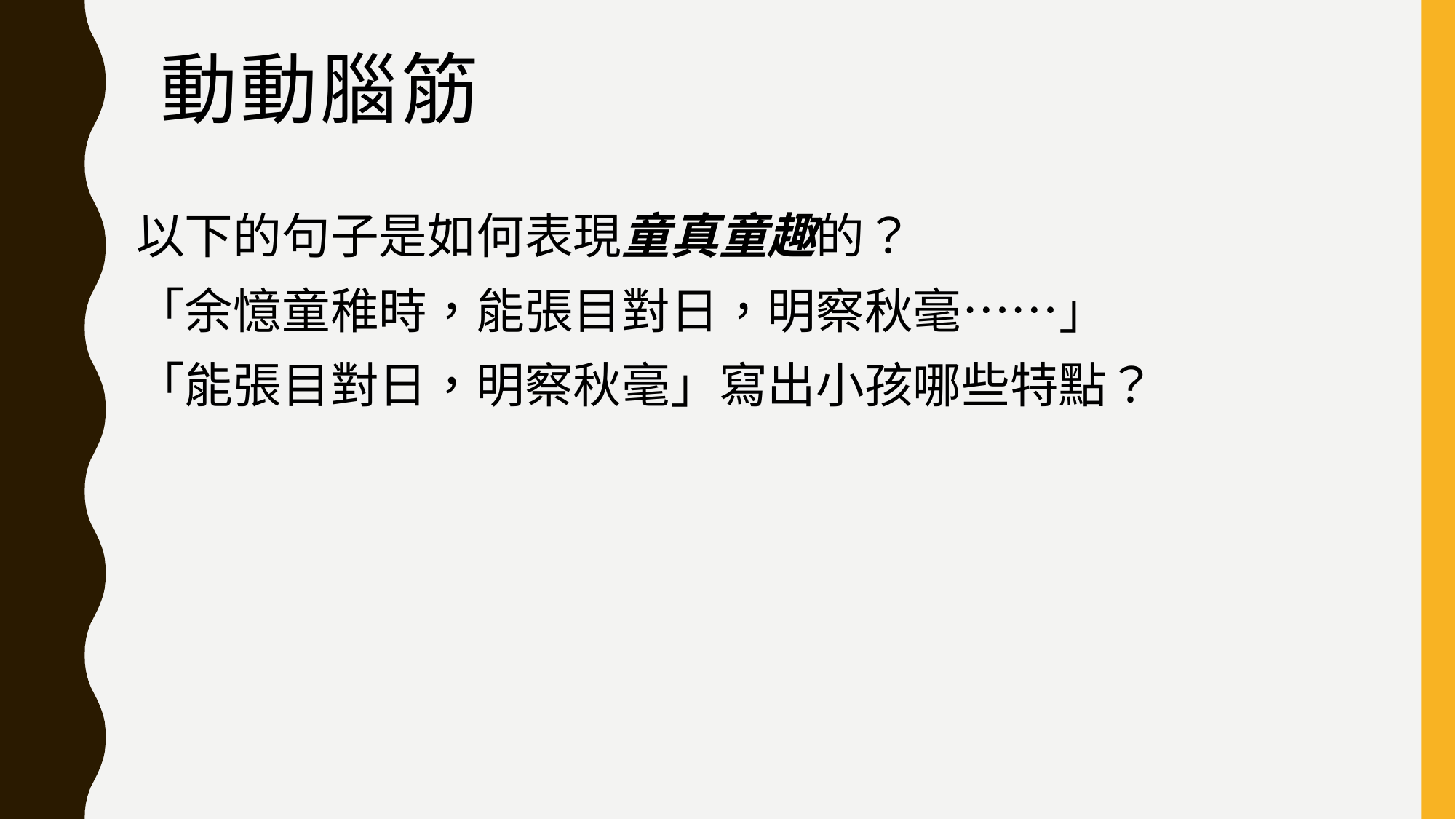

# 動動腦筋
以下的句子是如何表現童真童趣的？
「余憶童稚時，能張目對日，明察秋毫……」
「能張目對日，明察秋毫」寫出小孩哪些特點？